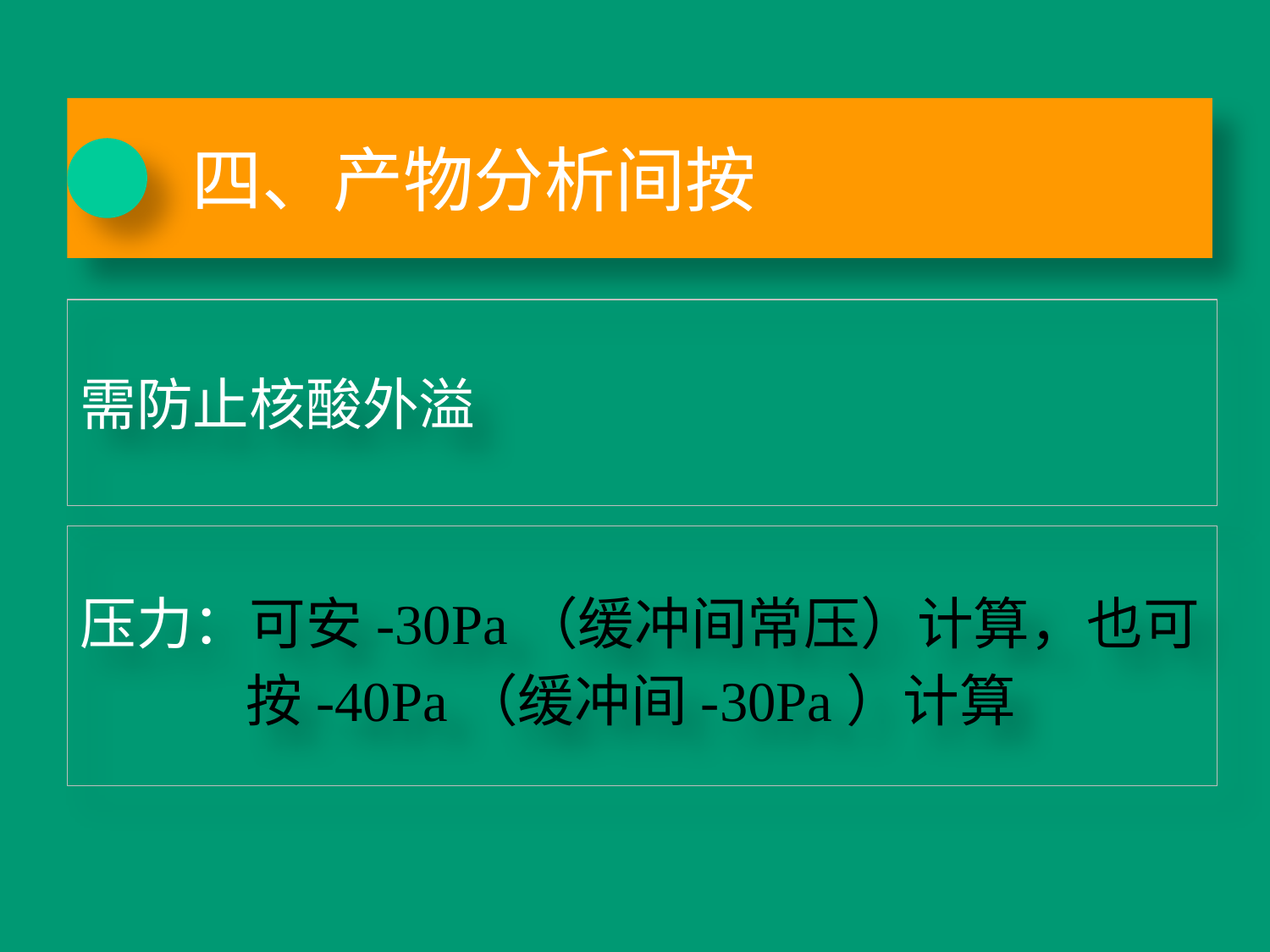

四、产物分析间按

需防止核酸外溢
压力：可安-30Pa（缓冲间常压）计算，也可
            按-40Pa（缓冲间-30Pa）计算